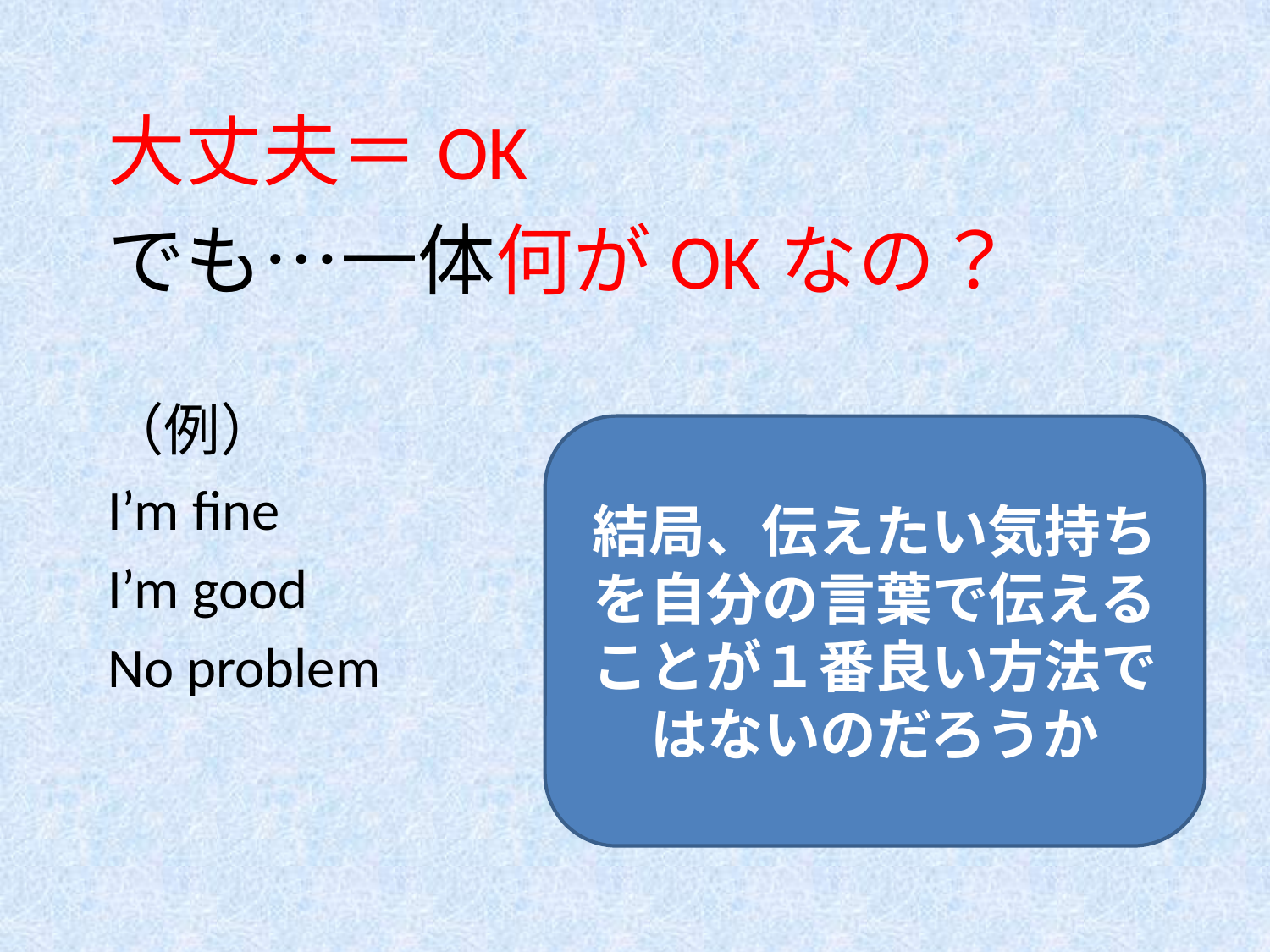

大丈夫＝OK
でも…一体何がOKなの？

（例）
I’m fine
I’m good
No problem

結局、伝えたい気持ちを自分の言葉で伝えることが１番良い方法ではないのだろうか